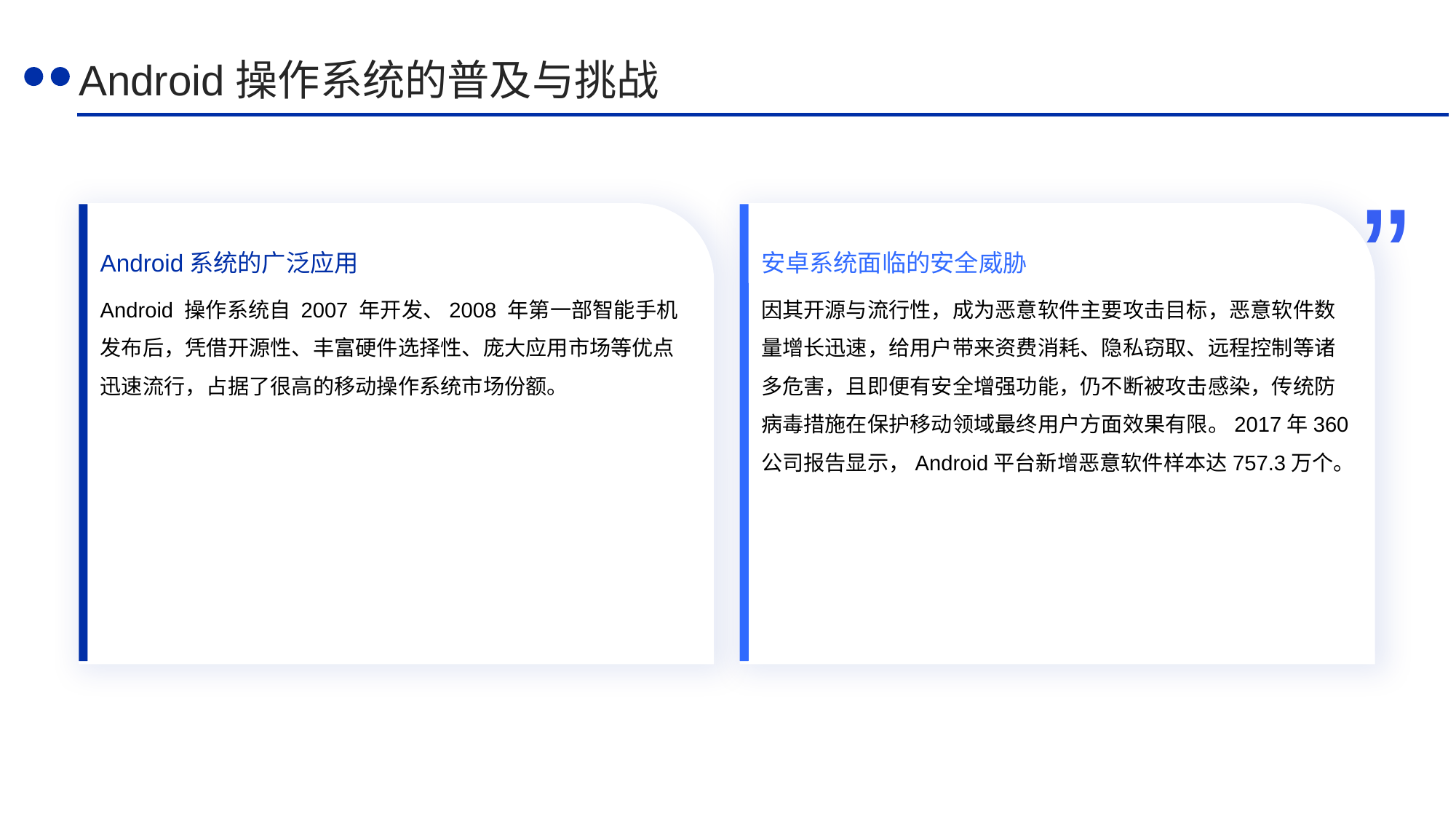

Android操作系统的普及与挑战

”

Android系统的广泛应用
安卓系统面临的安全威胁
Android 操作系统自 2007 年开发、2008 年第一部智能手机发布后，凭借开源性、丰富硬件选择性、庞大应用市场等优点迅速流行，占据了很高的移动操作系统市场份额。
因其开源与流行性，成为恶意软件主要攻击目标，恶意软件数量增长迅速，给用户带来资费消耗、隐私窃取、远程控制等诸多危害，且即便有安全增强功能，仍不断被攻击感染，传统防病毒措施在保护移动领域最终用户方面效果有限。2017年360公司报告显示，Android平台新增恶意软件样本达757.3万个。